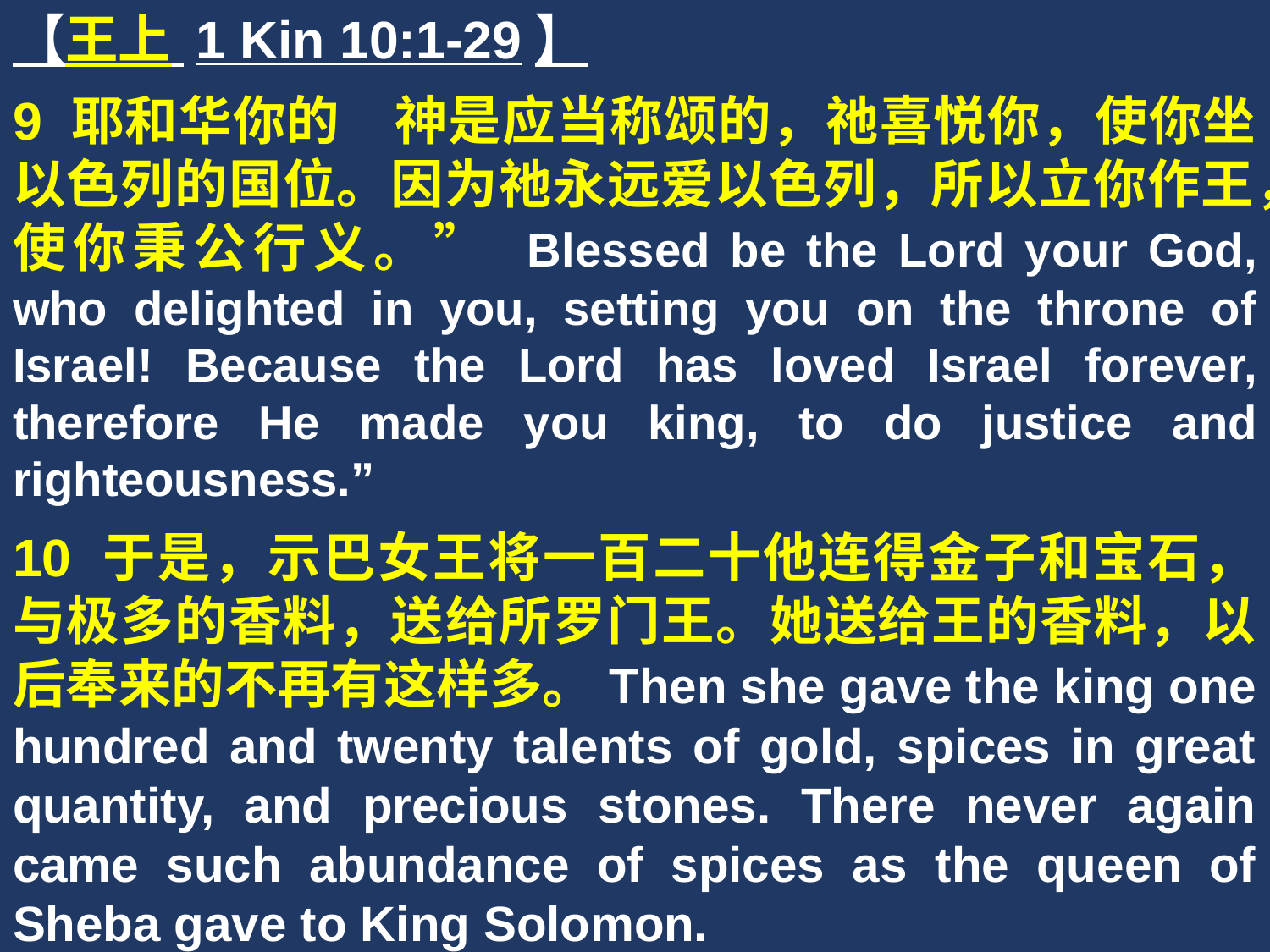

【王上 1 Kin 10:1-29】
9 耶和华你的　神是应当称颂的，祂喜悦你，使你坐以色列的国位。因为祂永远爱以色列，所以立你作王，使你秉公行义。” Blessed be the Lord your God, who delighted in you, setting you on the throne of Israel! Because the Lord has loved Israel forever, therefore He made you king, to do justice and righteousness.”
10 于是，示巴女王将一百二十他连得金子和宝石，与极多的香料，送给所罗门王。她送给王的香料，以后奉来的不再有这样多。Then she gave the king one hundred and twenty talents of gold, spices in great quantity, and precious stones. There never again came such abundance of spices as the queen of Sheba gave to King Solomon.